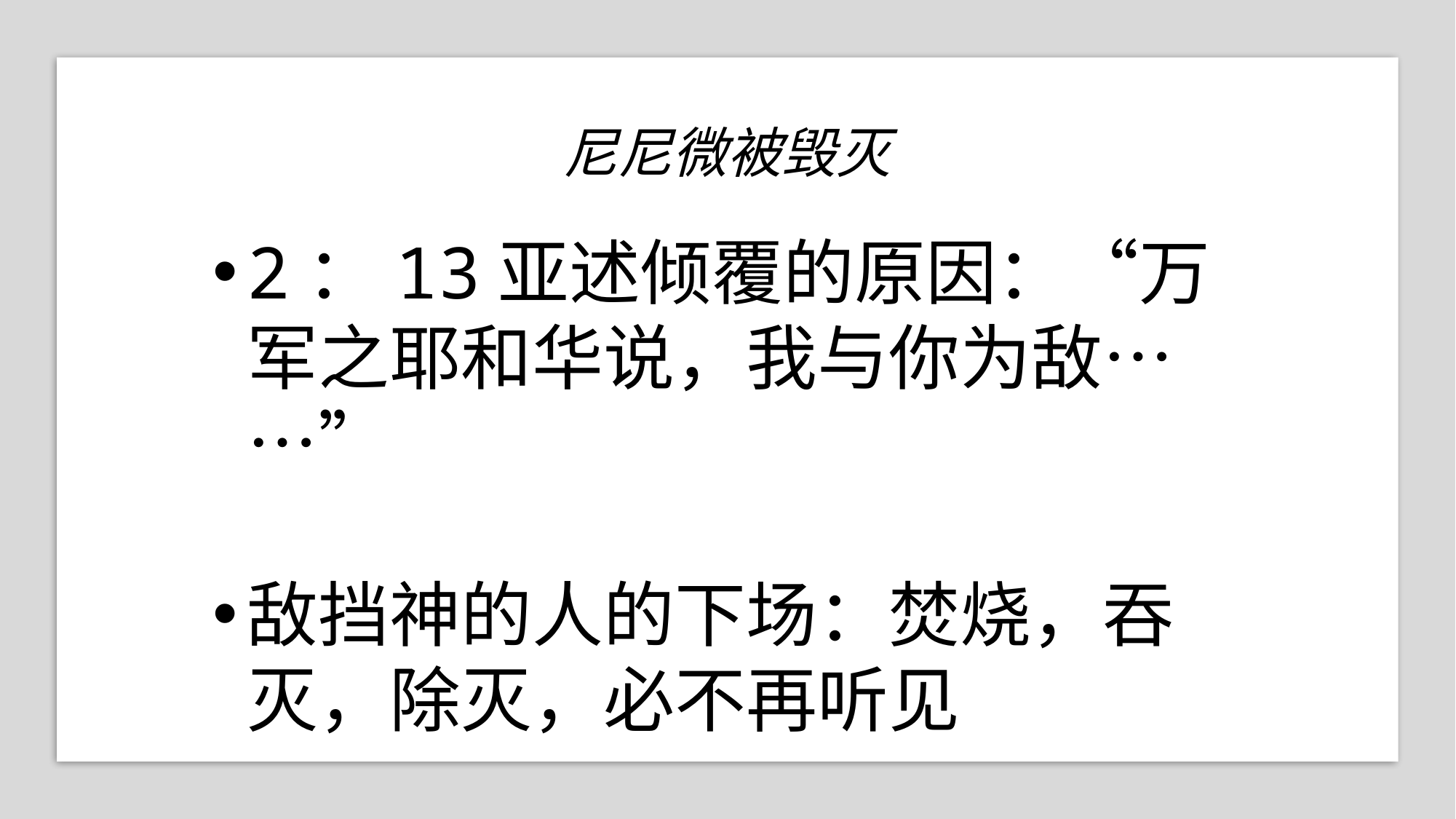

尼尼微被毁灭

2：13亚述倾覆的原因：“万军之耶和华说，我与你为敌……”

敌挡神的人的下场：焚烧，吞灭，除灭，必不再听见
13